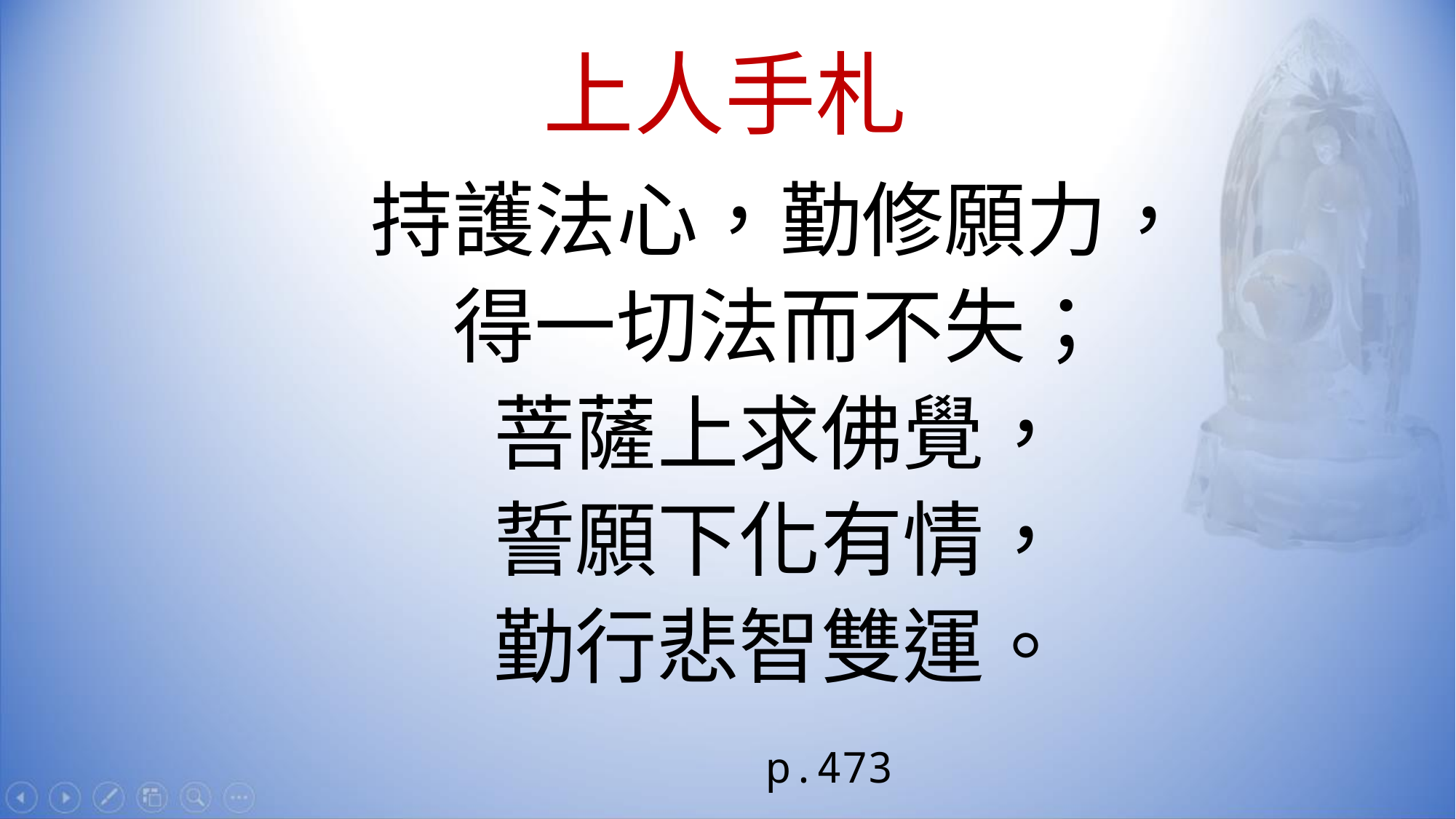

# 上人手札
持護法心，勤修願力，
得一切法而不失；
菩薩上求佛覺，
誓願下化有情，
勤行悲智雙運。
  p.473